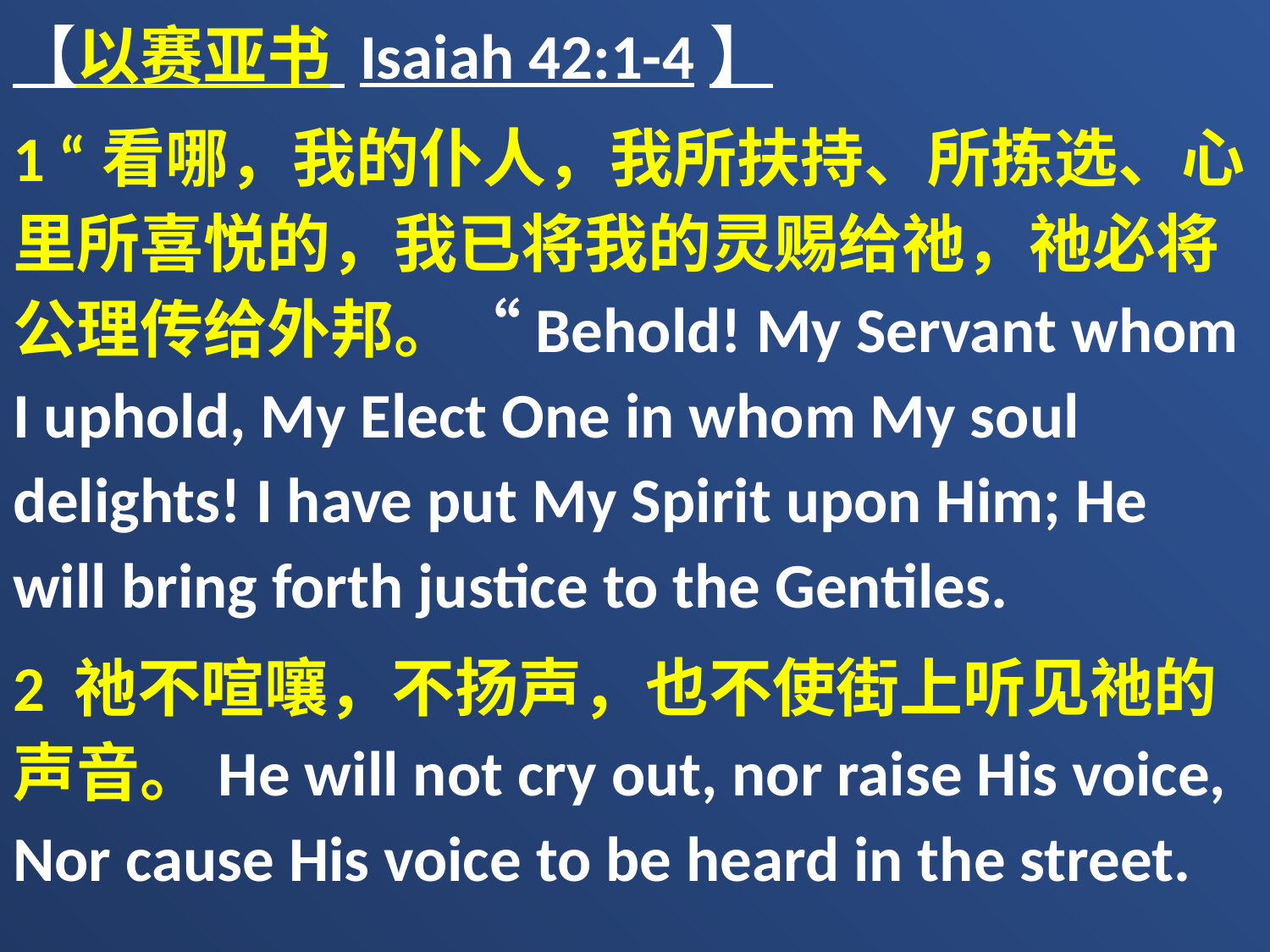

【以赛亚书 Isaiah 42:1-4】
1 “看哪，我的仆人，我所扶持、所拣选、心里所喜悦的，我已将我的灵赐给祂，祂必将公理传给外邦。“Behold! My Servant whom I uphold, My Elect One in whom My soul delights! I have put My Spirit upon Him; He will bring forth justice to the Gentiles.
2 祂不喧嚷，不扬声，也不使街上听见祂的声音。He will not cry out, nor raise His voice, Nor cause His voice to be heard in the street.